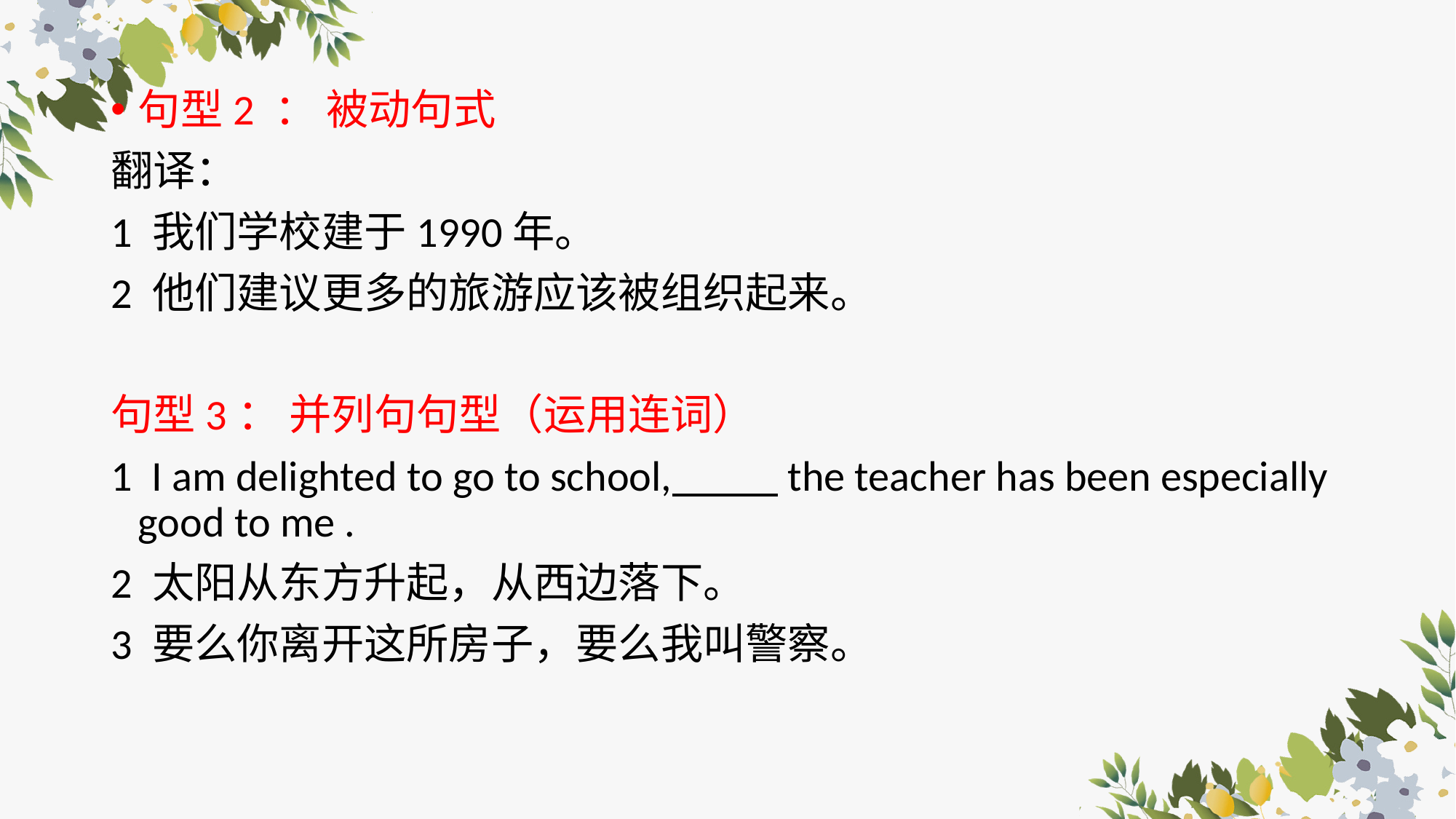

句型2 ： 被动句式
翻译：
1 我们学校建于1990年。
2 他们建议更多的旅游应该被组织起来。

句型3： 并列句句型（运用连词）
1  I am delighted to go to school,            the teacher has been especially good to me .
2 太阳从东方升起，从西边落下。
3 要么你离开这所房子，要么我叫警察。